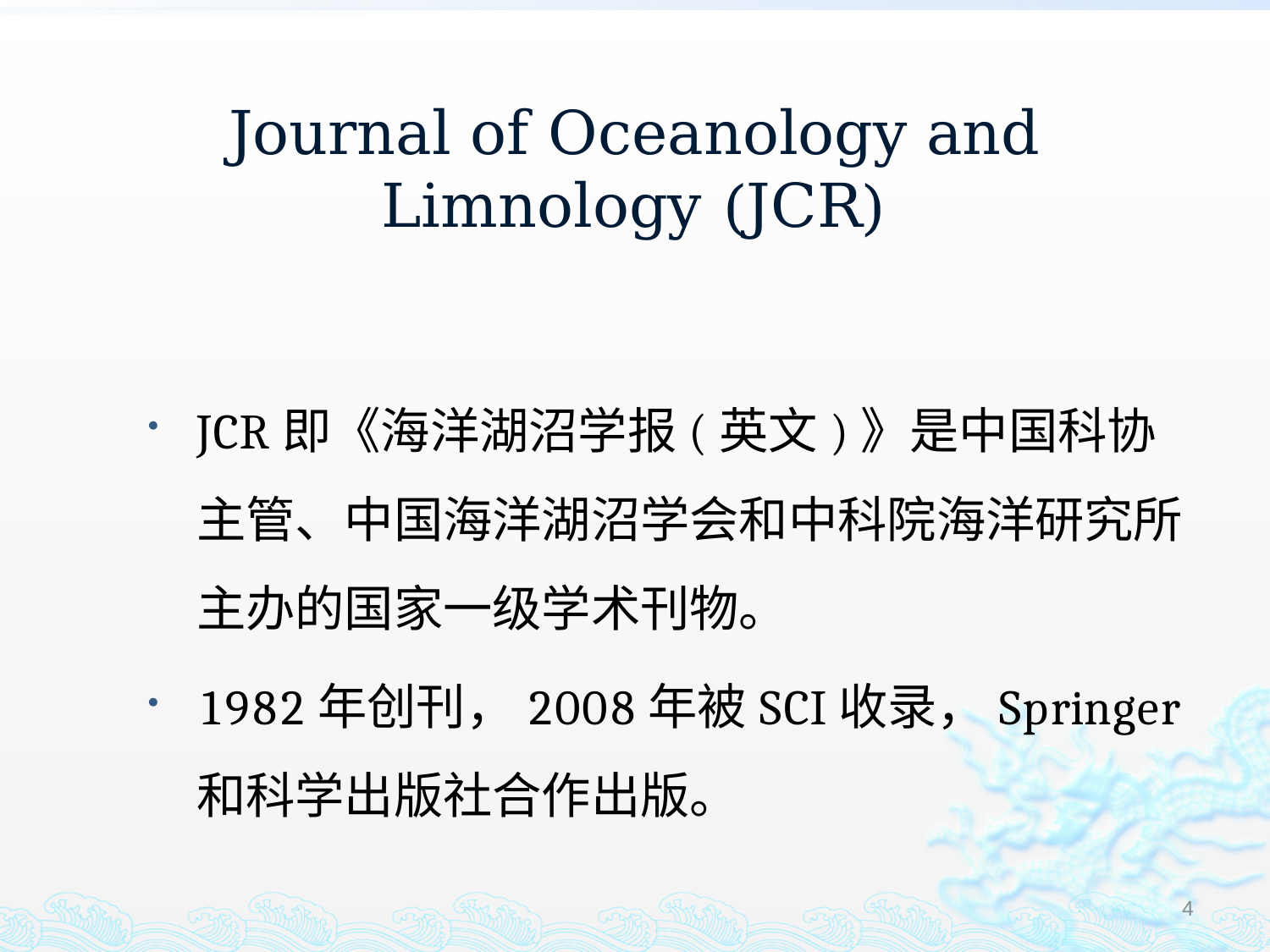

# Journal of Oceanology and Limnology (JCR)
JCR即《海洋湖沼学报(英文)》是中国科协主管、中国海洋湖沼学会和中科院海洋研究所主办的国家一级学术刊物。
1982年创刊，2008年被SCI收录，Springer和科学出版社合作出版。

4